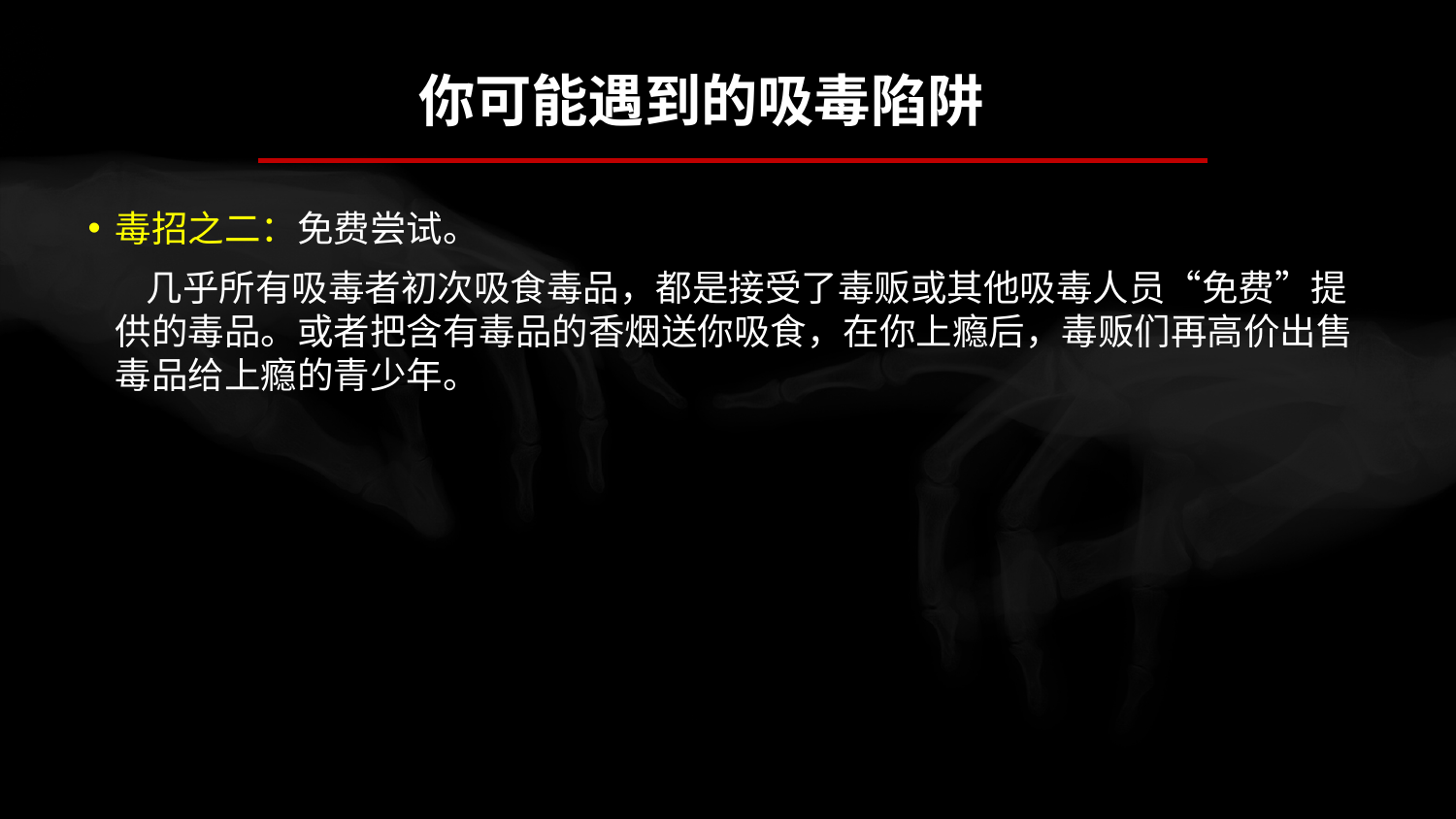

你可能遇到的吸毒陷阱
毒招之二：免费尝试。
      几乎所有吸毒者初次吸食毒品，都是接受了毒贩或其他吸毒人员“免费”提供的毒品。或者把含有毒品的香烟送你吸食，在你上瘾后，毒贩们再高价出售毒品给上瘾的青少年。